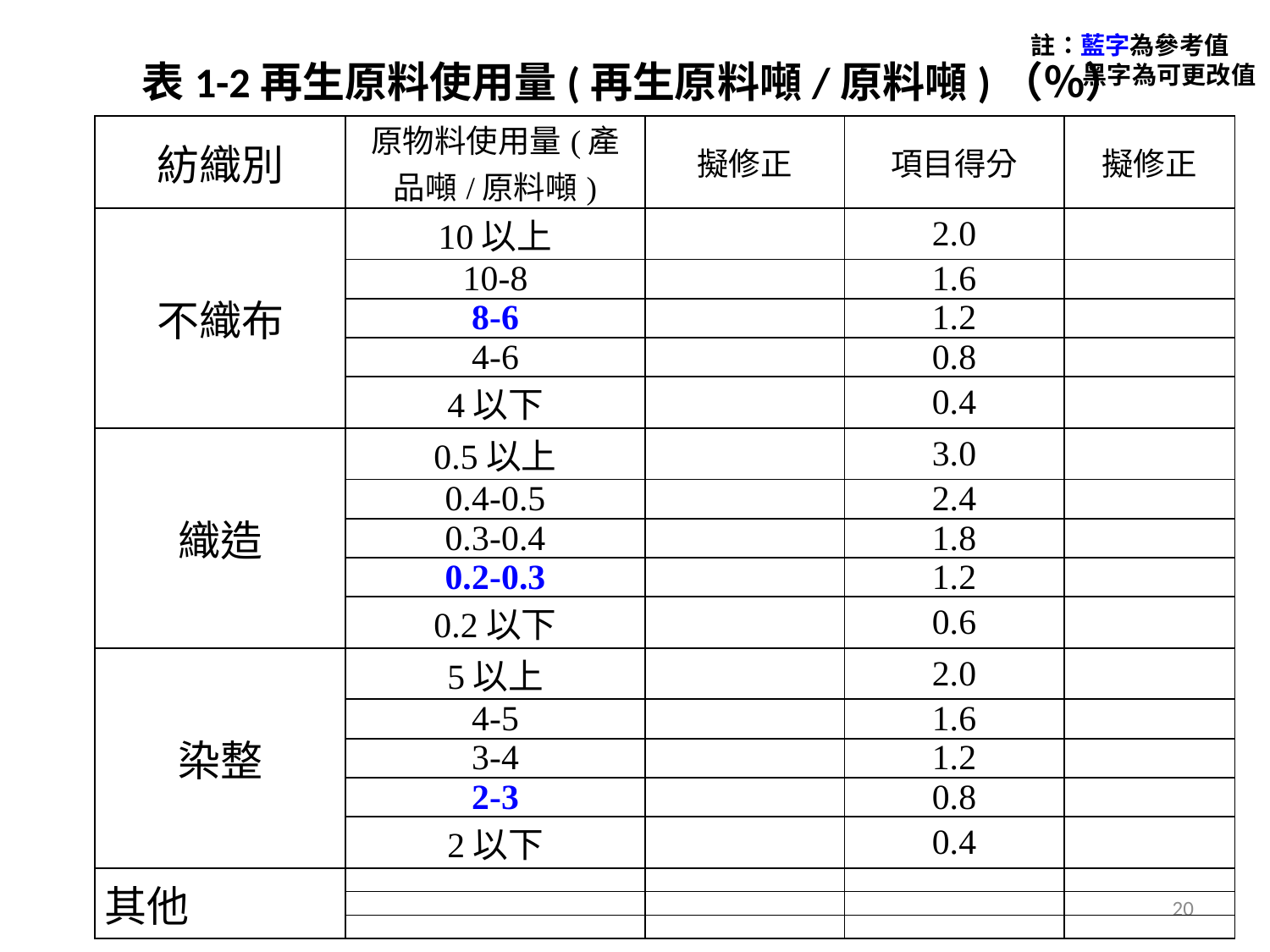

註：藍字為參考值
        黑字為可更改值
# 表1-2再生原料使用量(再生原料噸/原料噸)（％）

| 紡織別 | 原物料使用量(產品噸/原料噸) | 擬修正 | 項目得分 | 擬修正 |
| --- | --- | --- | --- | --- |
| 不織布 | 10以上 |  | 2.0 |  |
|  | 10-8 |  | 1.6 |  |
|  | 8-6 |  | 1.2 |  |
|  | 4-6 |  | 0.8 |  |
|  | 4以下 |  | 0.4 |  |
| 織造 | 0.5以上 |  | 3.0 |  |
|  | 0.4-0.5 |  | 2.4 |  |
|  | 0.3-0.4 |  | 1.8 |  |
|  | 0.2-0.3 |  | 1.2 |  |
|  | 0.2以下 |  | 0.6 |  |
| 染整 | 5以上 |  | 2.0 |  |
|  | 4-5 |  | 1.6 |  |
|  | 3-4 |  | 1.2 |  |
|  | 2-3 |  | 0.8 |  |
|  | 2以下 |  | 0.4 |  |
| 其他 |  |  |  |  |
|  |  |  |  |  |
|  |  |  |  |  |
20